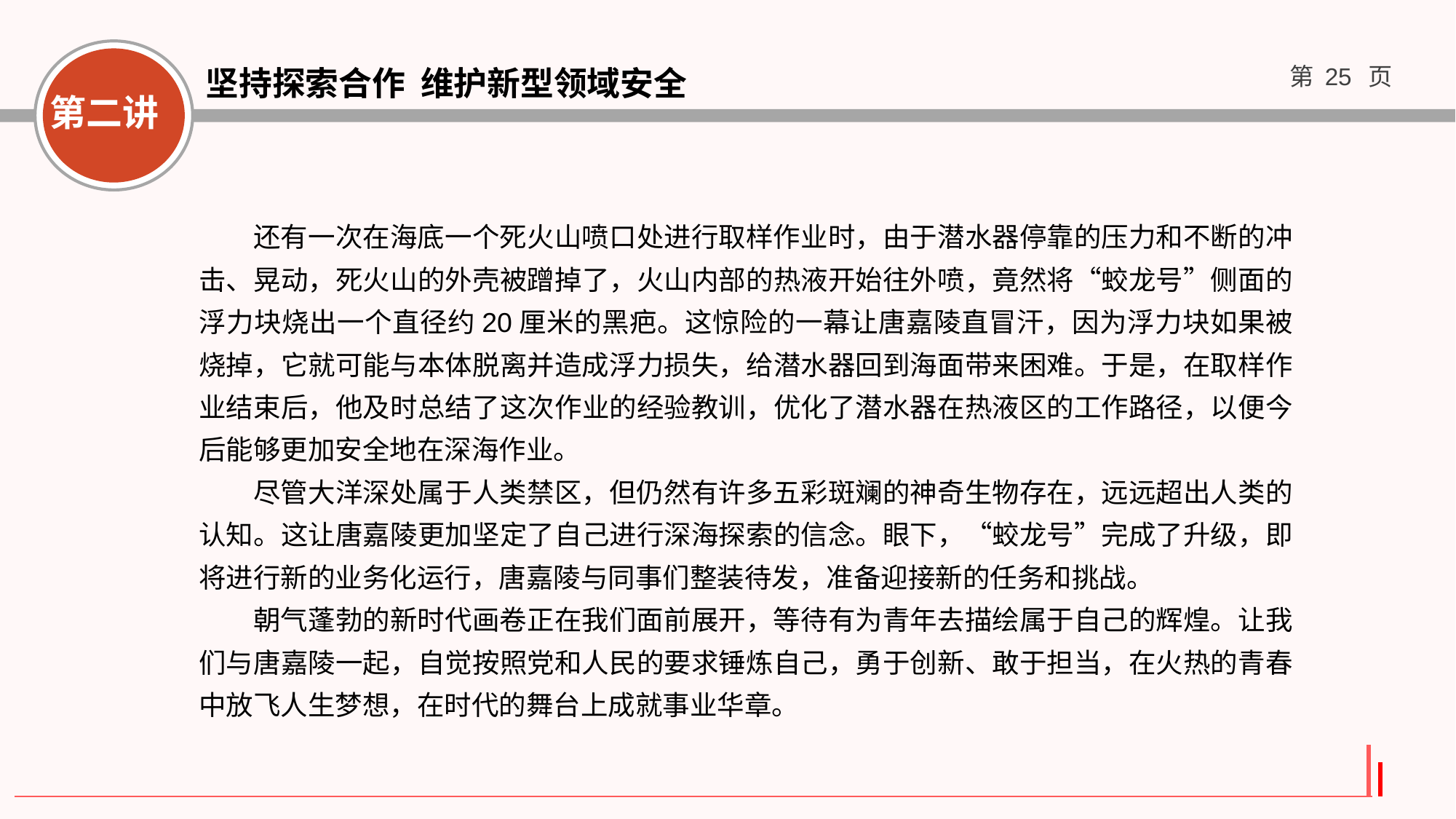

还有一次在海底一个死火山喷口处进行取样作业时，由于潜水器停靠的压力和不断的冲击、晃动，死火山的外壳被蹭掉了，火山内部的热液开始往外喷，竟然将“蛟龙号”侧面的浮力块烧出一个直径约20厘米的黑疤。这惊险的一幕让唐嘉陵直冒汗，因为浮力块如果被烧掉，它就可能与本体脱离并造成浮力损失，给潜水器回到海面带来困难。于是，在取样作业结束后，他及时总结了这次作业的经验教训，优化了潜水器在热液区的工作路径，以便今后能够更加安全地在深海作业。
尽管大洋深处属于人类禁区，但仍然有许多五彩斑斓的神奇生物存在，远远超出人类的认知。这让唐嘉陵更加坚定了自己进行深海探索的信念。眼下，“蛟龙号”完成了升级，即将进行新的业务化运行，唐嘉陵与同事们整装待发，准备迎接新的任务和挑战。
朝气蓬勃的新时代画卷正在我们面前展开，等待有为青年去描绘属于自己的辉煌。让我们与唐嘉陵一起，自觉按照党和人民的要求锤炼自己，勇于创新、敢于担当，在火热的青春中放飞人生梦想，在时代的舞台上成就事业华章。